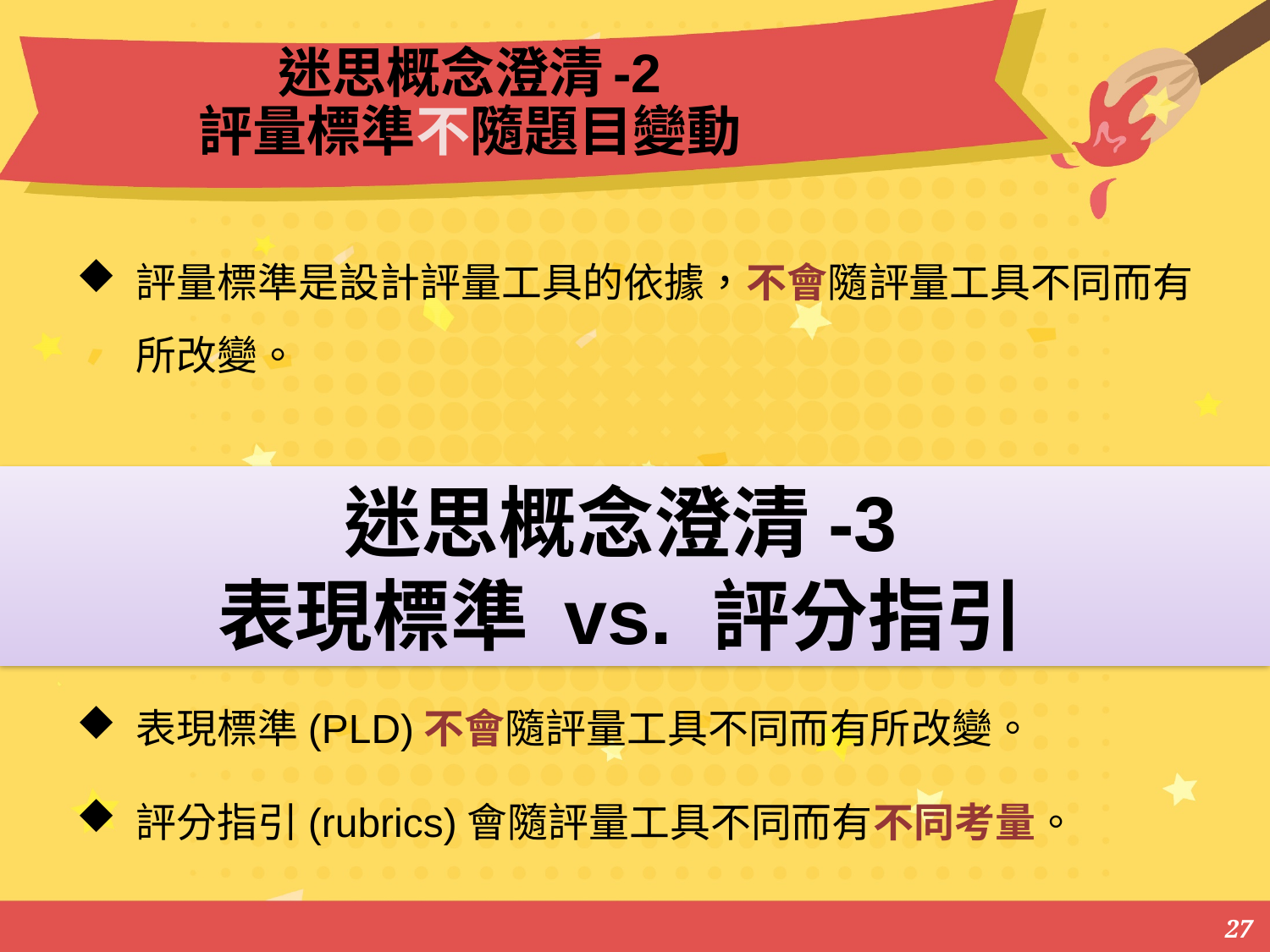

# 迷思概念澄清-2 評量標準不隨題目變動
評量標準是設計評量工具的依據，不會隨評量工具不同而有所改變。

表現標準(PLD)不會隨評量工具不同而有所改變。
評分指引(rubrics)會隨評量工具不同而有不同考量。

迷思概念澄清-3
表現標準 vs. 評分指引
27